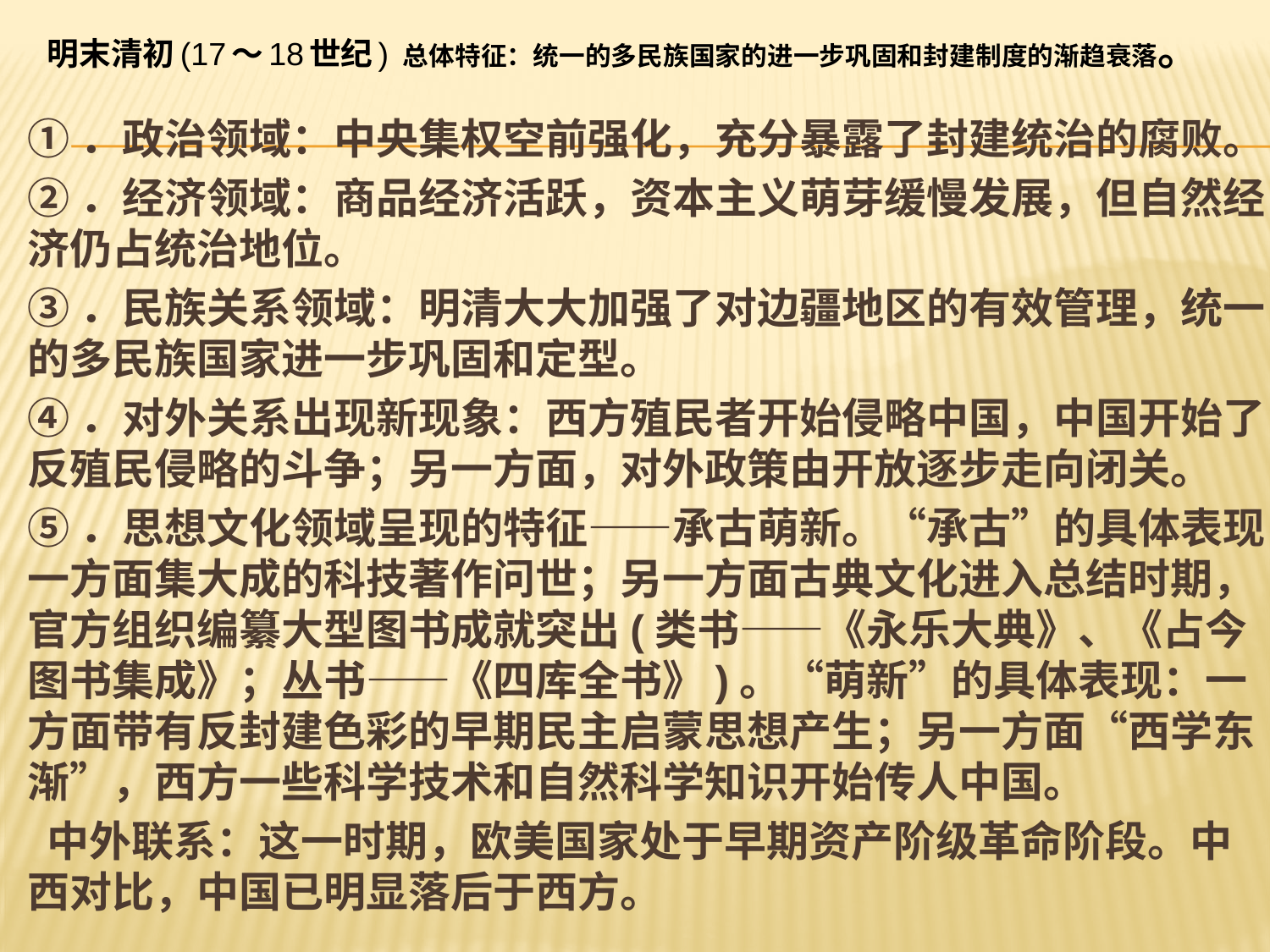

# 明末清初(17～18世纪) 总体特征：统一的多民族国家的进一步巩固和封建制度的渐趋衰落。
①．政治领域：中央集权空前强化，充分暴露了封建统治的腐败。
②．经济领域：商品经济活跃，资本主义萌芽缓慢发展，但自然经济仍占统治地位。
③．民族关系领域：明清大大加强了对边疆地区的有效管理，统一的多民族国家进一步巩固和定型。
④．对外关系出现新现象：西方殖民者开始侵略中国，中国开始了反殖民侵略的斗争；另一方面，对外政策由开放逐步走向闭关。
⑤．思想文化领域呈现的特征——承古萌新。“承古”的具体表现：一方面集大成的科技著作问世；另一方面古典文化进入总结时期，官方组织编纂大型图书成就突出(类书——《永乐大典》、《占今图书集成》；丛书——《四库全书》)。“萌新”的具体表现：一方面带有反封建色彩的早期民主启蒙思想产生；另一方面“西学东渐”，西方一些科学技术和自然科学知识开始传人中国。
 中外联系：这一时期，欧美国家处于早期资产阶级革命阶段。中西对比，中国已明显落后于西方。